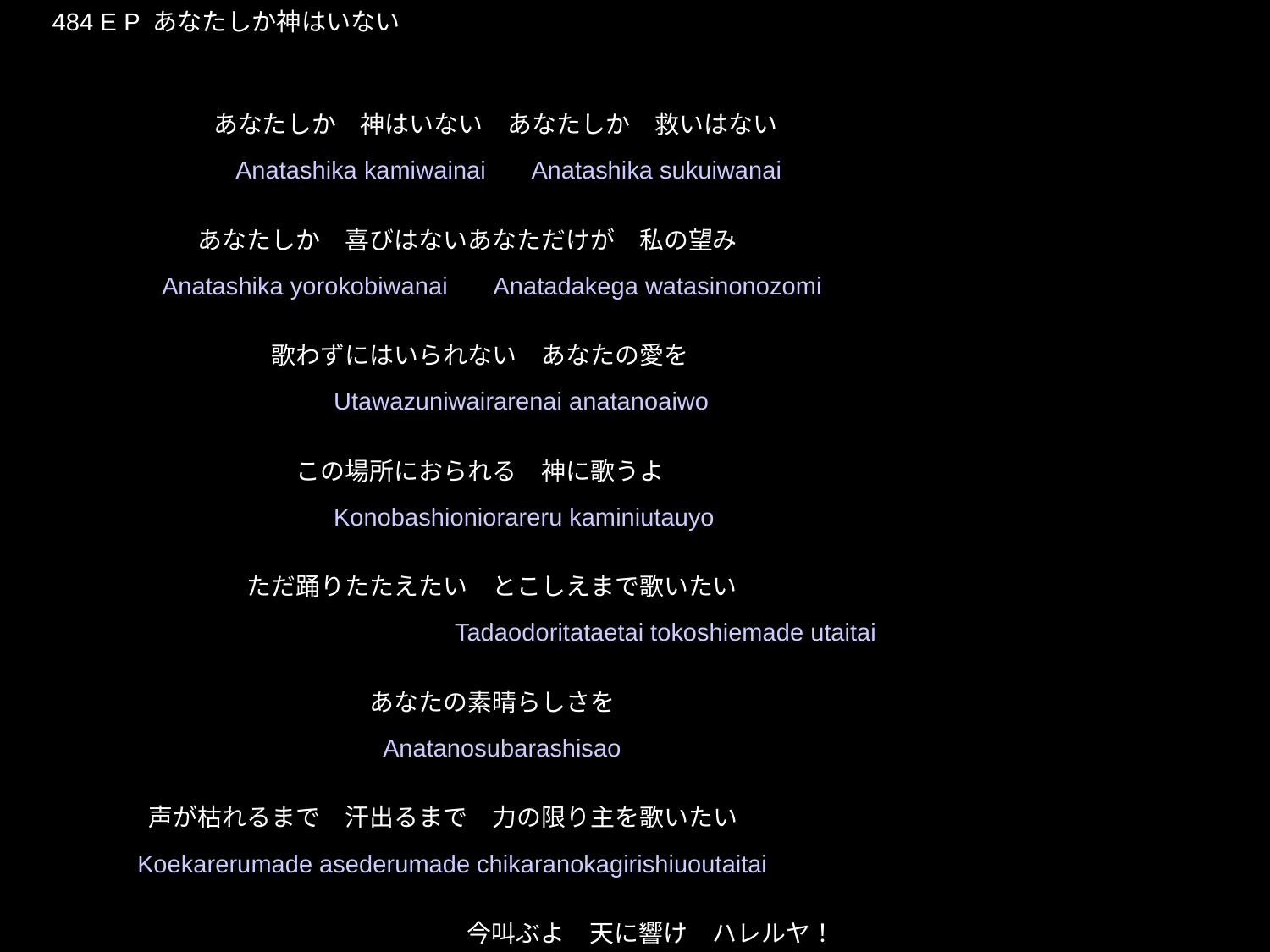

あなたしかかみはいない
★W
484 E P あなたしか神はいない
★４
 　　　　　　あなたしか　神はいない　あなたしか　救いはない

　　　　　　あなたしか　喜びはないあなただけが　私の望み

　　　　　　　　　歌わずにはいられない　あなたの愛を

　　　　　　　　　　この場所におられる　神に歌うよ

　　　　　　　　ただ踊りたたえたい　とこしえまで歌いたい

　　　　　　　　　　　　　あなたの素晴らしさを

　　　　声が枯れるまで　汗出るまで　力の限り主を歌いたい

今叫ぶよ　天に響け　ハレルヤ！
　　　　　　　　Anatashika kamiwainai　Anatashika sukuiwanai

　　　　　Anatashika yorokobiwanai　Anatadakega watasinonozomi

　　　　　　　　　　　　Utawazuniwairarenai anatanoaiwo

　　　　　　　　　　　　Konobashioniorareru kaminiutauyo

　　　Tadaodoritataetai tokoshiemade utaitai

　　　　　　　　　　　　　　Anatanosubarashisao

　　　　Koekarerumade asederumade chikaranokagirishiuoutaitai

　　Imasakebuyo tennihibike hareruya